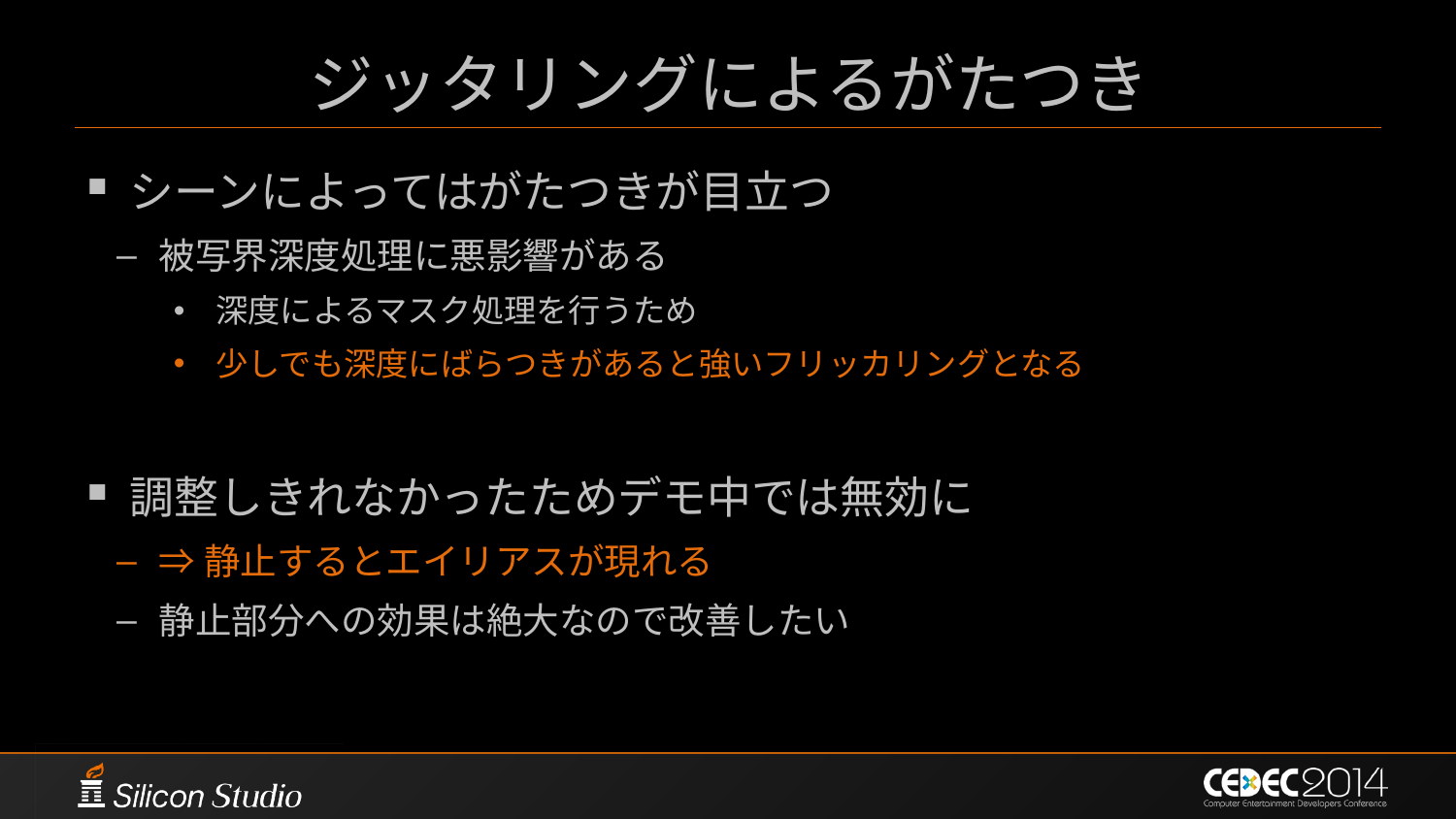

# ジッタリングによるがたつき
シーンによってはがたつきが目立つ
被写界深度処理に悪影響がある
深度によるマスク処理を行うため
少しでも深度にばらつきがあると強いフリッカリングとなる

調整しきれなかったためデモ中では無効に
⇒静止するとエイリアスが現れる
静止部分への効果は絶大なので改善したい